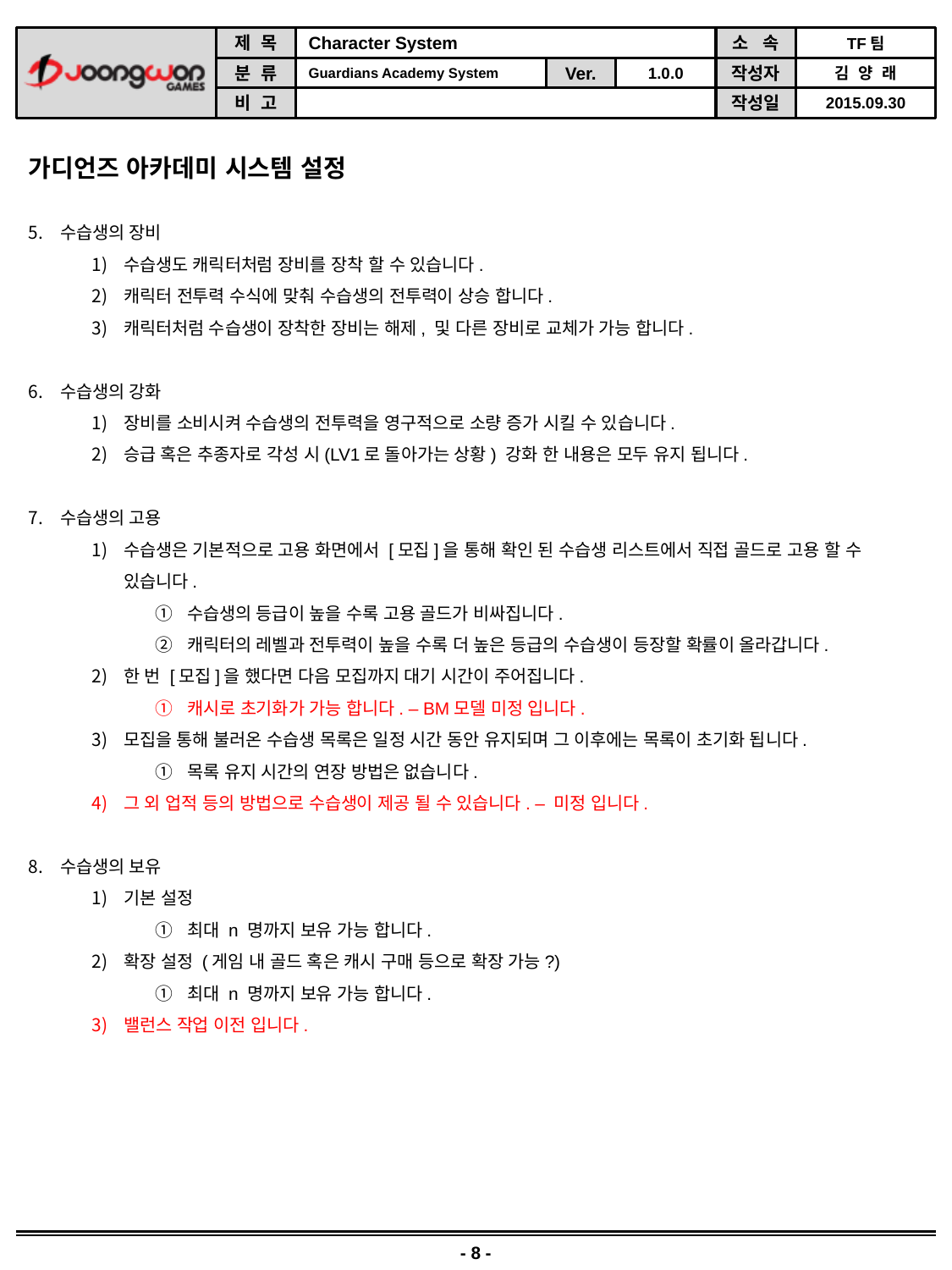

가디언즈 아카데미 시스템 설정
수습생의 장비
수습생도 캐릭터처럼 장비를 장착 할 수 있습니다.
캐릭터 전투력 수식에 맞춰 수습생의 전투력이 상승 합니다.
캐릭터처럼 수습생이 장착한 장비는 해제, 및 다른 장비로 교체가 가능 합니다.

수습생의 강화
장비를 소비시켜 수습생의 전투력을 영구적으로 소량 증가 시킬 수 있습니다.
승급 혹은 추종자로 각성 시(LV1로 돌아가는 상황) 강화 한 내용은 모두 유지 됩니다.

수습생의 고용
수습생은 기본적으로 고용 화면에서 [모집]을 통해 확인 된 수습생 리스트에서 직접 골드로 고용 할 수 있습니다.
수습생의 등급이 높을 수록 고용 골드가 비싸집니다.
캐릭터의 레벨과 전투력이 높을 수록 더 높은 등급의 수습생이 등장할 확률이 올라갑니다.
한 번 [모집]을 했다면 다음 모집까지 대기 시간이 주어집니다.
캐시로 초기화가 가능 합니다. – BM모델 미정 입니다.
모집을 통해 불러온 수습생 목록은 일정 시간 동안 유지되며 그 이후에는 목록이 초기화 됩니다.
목록 유지 시간의 연장 방법은 없습니다.
그 외 업적 등의 방법으로 수습생이 제공 될 수 있습니다. – 미정 입니다.

수습생의 보유
기본 설정
최대 n 명까지 보유 가능 합니다.
확장 설정 (게임 내 골드 혹은 캐시 구매 등으로 확장 가능?)
최대 n 명까지 보유 가능 합니다.
밸런스 작업 이전 입니다.
- 8 -